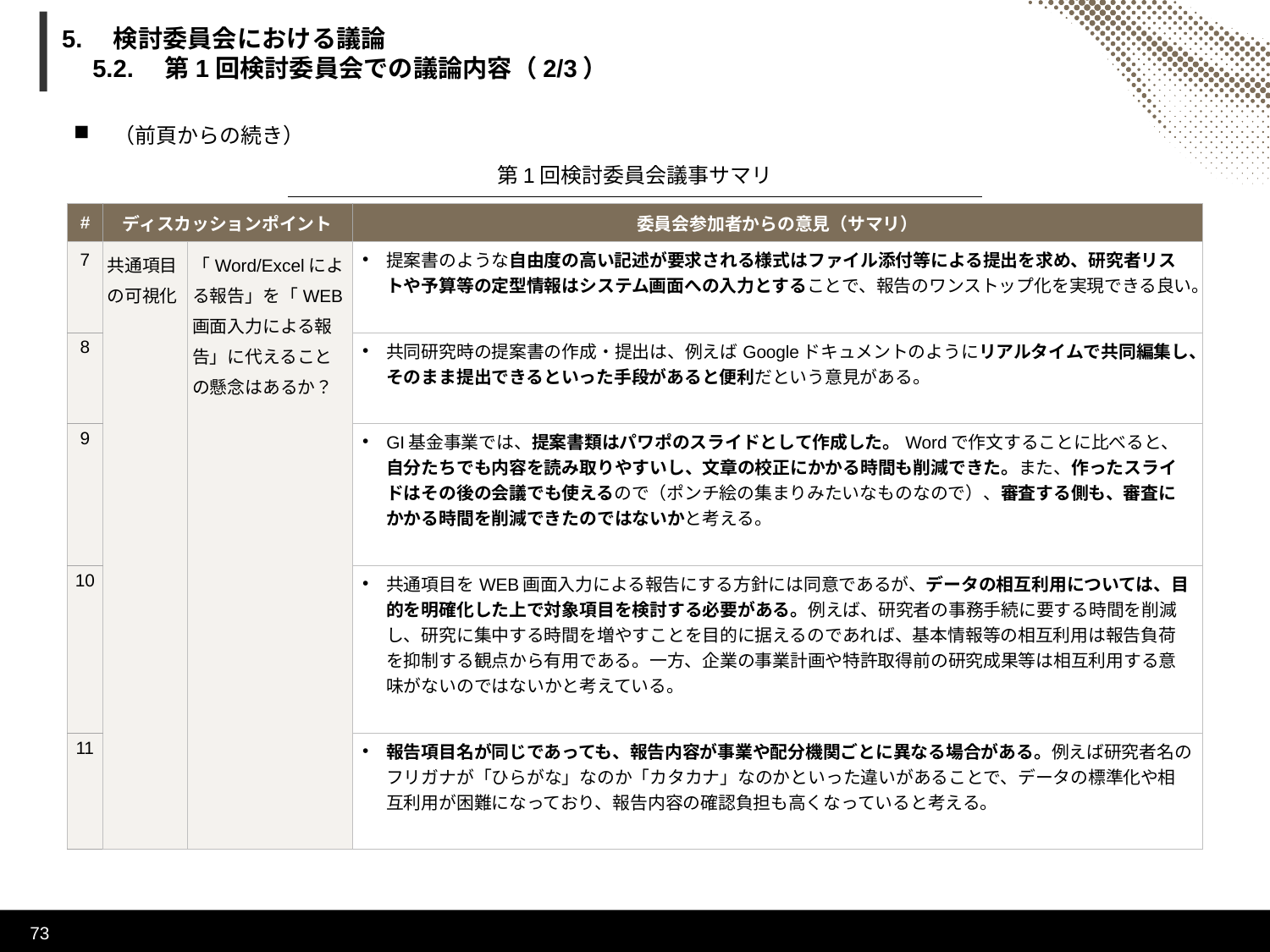

# 5.　検討委員会における議論 　5.2.　第1回検討委員会での議論内容（2/3）
（前頁からの続き）
第1回検討委員会議事サマリ
| # | ディスカッションポイント | ディスカッションポイント | 委員会参加者からの意見（サマリ） |
| --- | --- | --- | --- |
| 7 | 共通項目の可視化 | 「Word/Excelによる報告」を「WEB画面入力による報告」に代えることの懸念はあるか？ | 提案書のような自由度の高い記述が要求される様式はファイル添付等による提出を求め、研究者リストや予算等の定型情報はシステム画面への入力とすることで、報告のワンストップ化を実現できる良い。 |
| 8 |  |  | 共同研究時の提案書の作成・提出は、例えばGoogleドキュメントのようにリアルタイムで共同編集し、そのまま提出できるといった手段があると便利だという意見がある。 |
| 9 |  |  | GI基金事業では、提案書類はパワポのスライドとして作成した。Wordで作文することに比べると、自分たちでも内容を読み取りやすいし、文章の校正にかかる時間も削減できた。また、作ったスライドはその後の会議でも使えるので（ポンチ絵の集まりみたいなものなので）、審査する側も、審査にかかる時間を削減できたのではないかと考える。 |
| 10 |  |  | 共通項目をWEB画面入力による報告にする方針には同意であるが、データの相互利用については、目的を明確化した上で対象項目を検討する必要がある。例えば、研究者の事務手続に要する時間を削減し、研究に集中する時間を増やすことを目的に据えるのであれば、基本情報等の相互利用は報告負荷を抑制する観点から有用である。一方、企業の事業計画や特許取得前の研究成果等は相互利用する意味がないのではないかと考えている。 |
| 11 |  |  | 報告項目名が同じであっても、報告内容が事業や配分機関ごとに異なる場合がある。例えば研究者名のフリガナが「ひらがな」なのか「カタカナ」なのかといった違いがあることで、データの標準化や相互利用が困難になっており、報告内容の確認負担も高くなっていると考える。 |